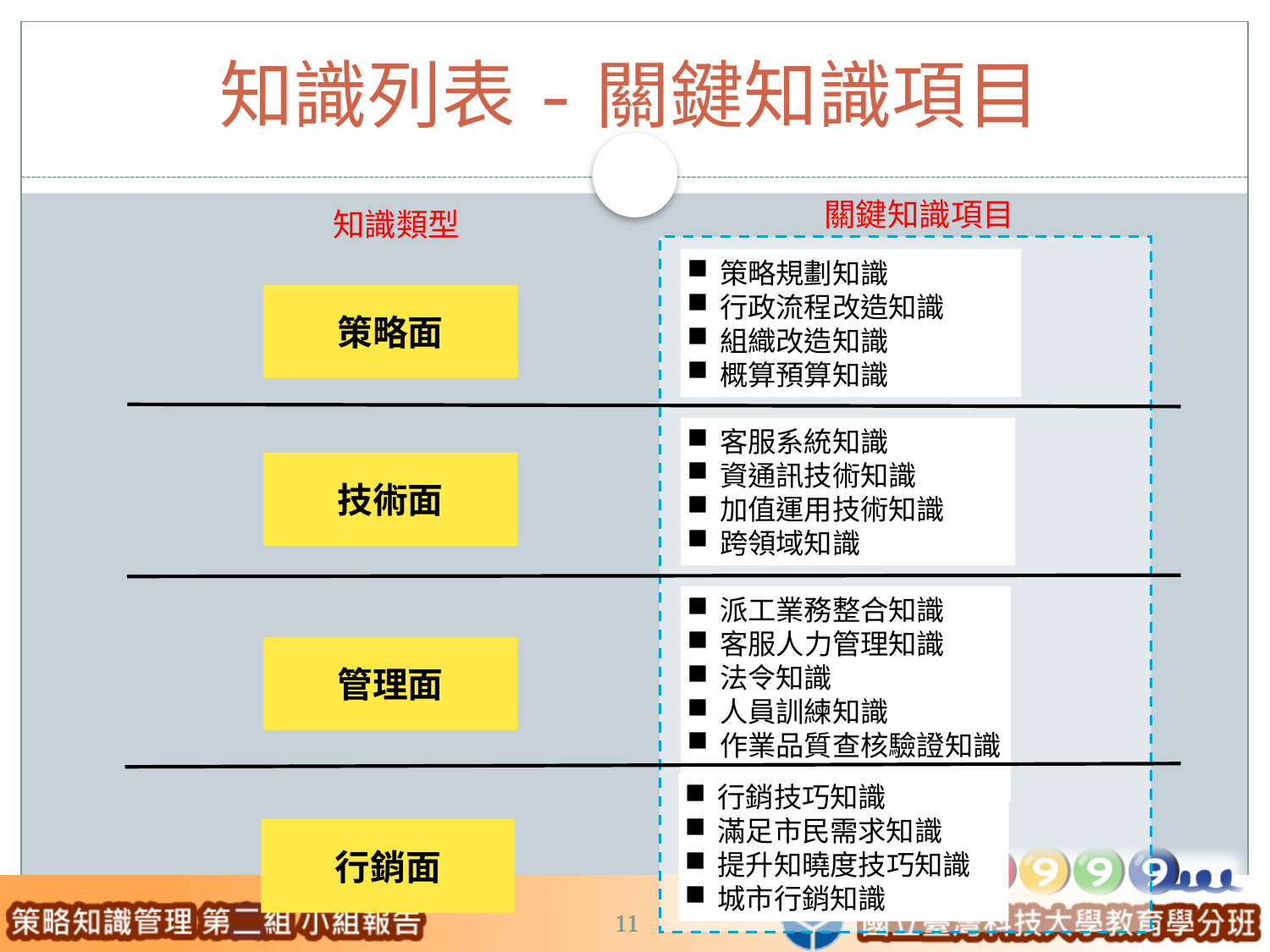

知識列表-關鍵知識項目
關鍵知識項目
知識類型

策略規劃知識
行政流程改造知識
組織改造知識
概算預算知識
策略面

客服系統知識
資通訊技術知識
加值運用技術知識
跨領域知識
技術面

派工業務整合知識
客服人力管理知識
法令知識
人員訓練知識
作業品質查核驗證知識

管理面

行銷技巧知識
滿足市民需求知識
提升知曉度技巧知識
城市行銷知識
行銷面
11